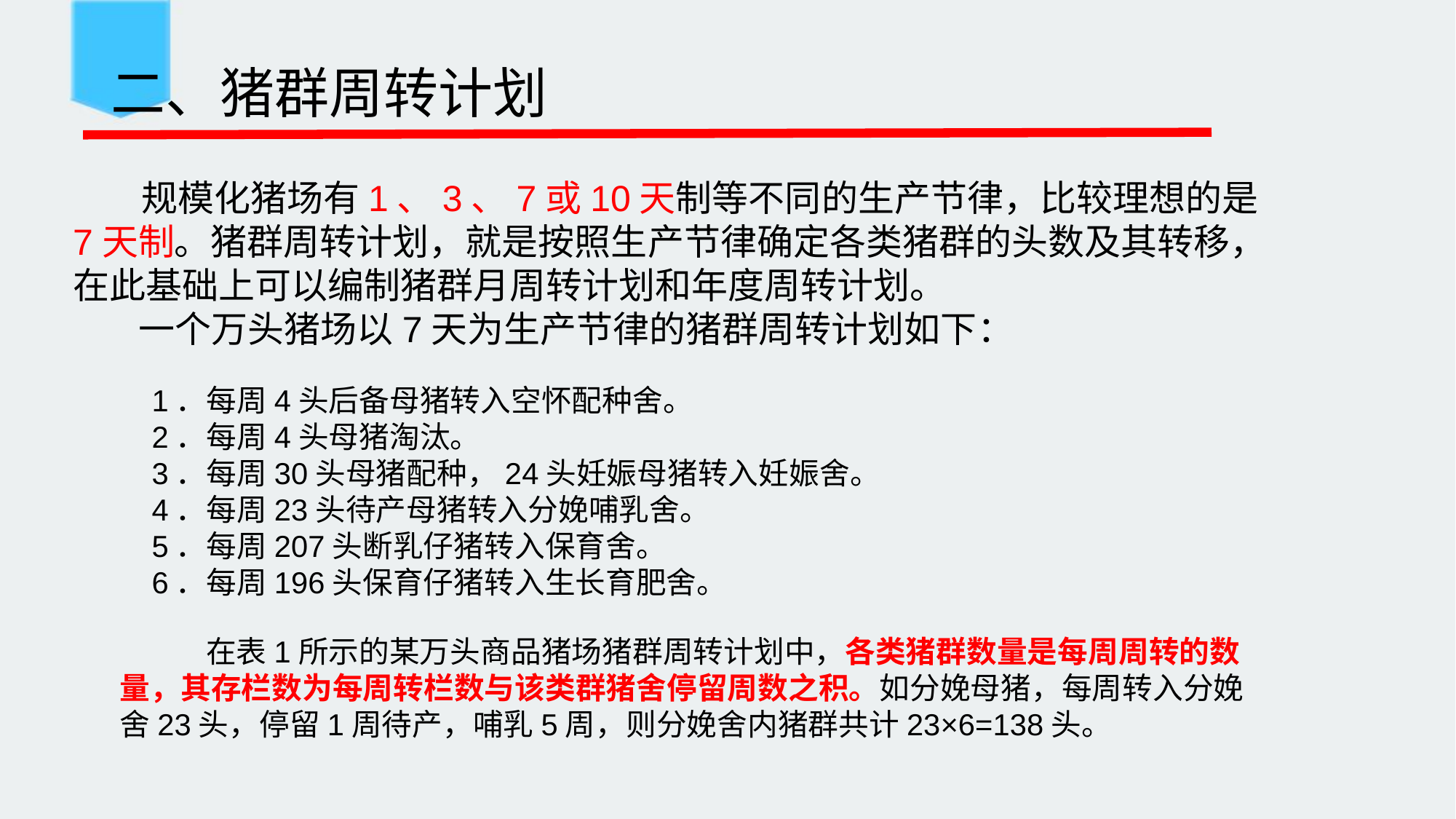

# 二、猪群周转计划
          规模化猪场有1、3、7或10天制等不同的生产节律，比较理想的是7天制。猪群周转计划，就是按照生产节律确定各类猪群的头数及其转移，在此基础上可以编制猪群月周转计划和年度周转计划。
       一个万头猪场以7天为生产节律的猪群周转计划如下：

1．每周4头后备母猪转入空怀配种舍。
2．每周4头母猪淘汰。
3．每周30头母猪配种，24头妊娠母猪转入妊娠舍。
4．每周23头待产母猪转入分娩哺乳舍。
5．每周207头断乳仔猪转入保育舍。
6．每周196头保育仔猪转入生长育肥舍。

       在表1所示的某万头商品猪场猪群周转计划中，各类猪群数量是每周周转的数量，其存栏数为每周转栏数与该类群猪舍停留周数之积。如分娩母猪，每周转入分娩舍23头，停留1周待产，哺乳5周，则分娩舍内猪群共计23×6=138头。